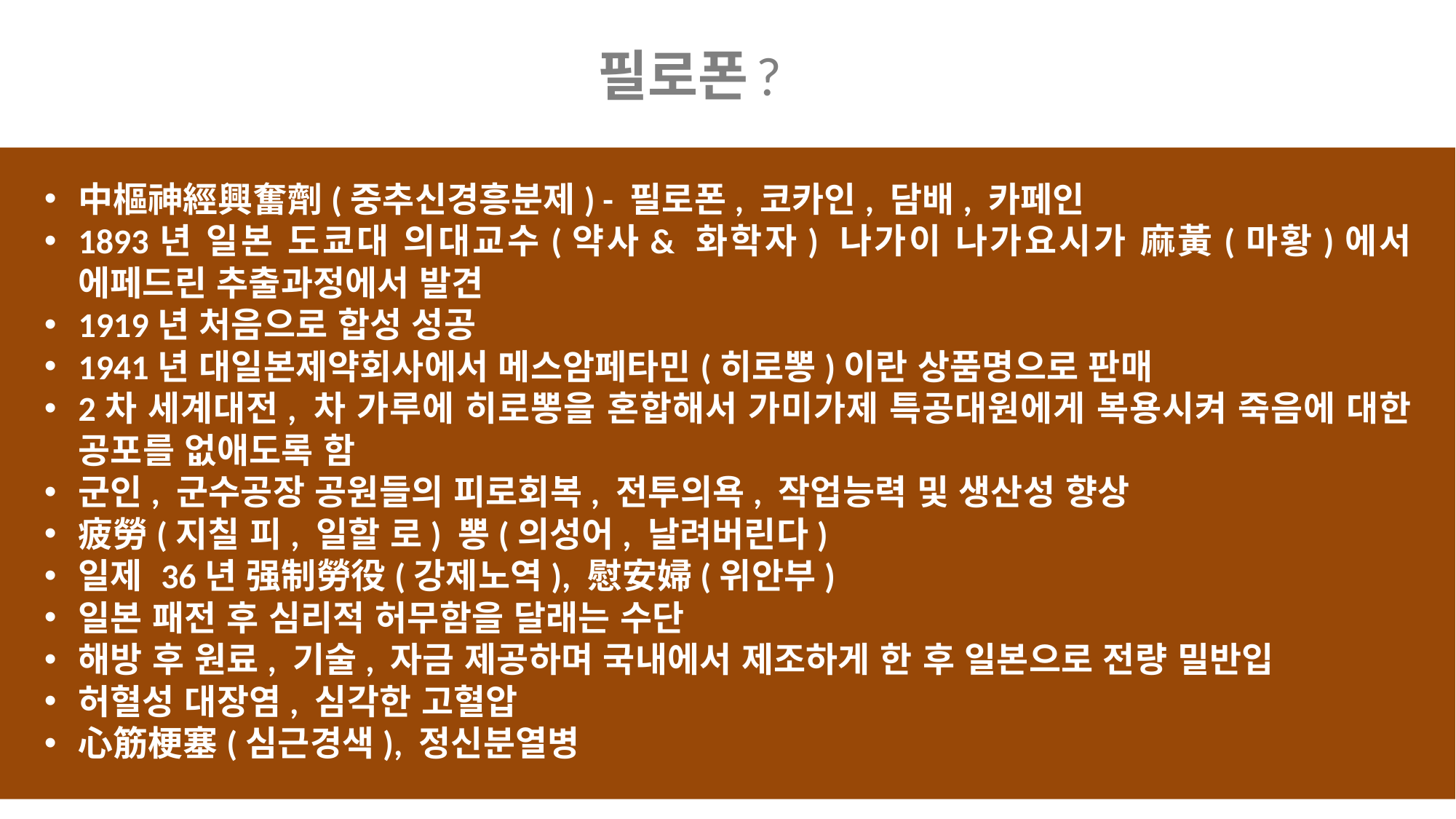

필로폰?

中樞神經興奮劑(중추신경흥분제) - 필로폰, 코카인, 담배, 카페인
1893년 일본 도쿄대 의대교수(약사& 화학자) 나가이 나가요시가 麻黃(마황)에서 에페드린 추출과정에서 발견
1919년 처음으로 합성 성공
1941년 대일본제약회사에서 메스암페타민(히로뽕)이란 상품명으로 판매
2차 세계대전, 차 가루에 히로뽕을 혼합해서 가미가제 특공대원에게 복용시켜 죽음에 대한 공포를 없애도록 함
군인, 군수공장 공원들의 피로회복, 전투의욕, 작업능력 및 생산성 향상
疲勞(지칠 피, 일할 로) 뽕(의성어, 날려버린다)
일제 36년 强制勞役(강제노역), 慰安婦(위안부)
일본 패전 후 심리적 허무함을 달래는 수단
해방 후 원료, 기술, 자금 제공하며 국내에서 제조하게 한 후 일본으로 전량 밀반입
허혈성 대장염, 심각한 고혈압
心筋梗塞(심근경색), 정신분열병